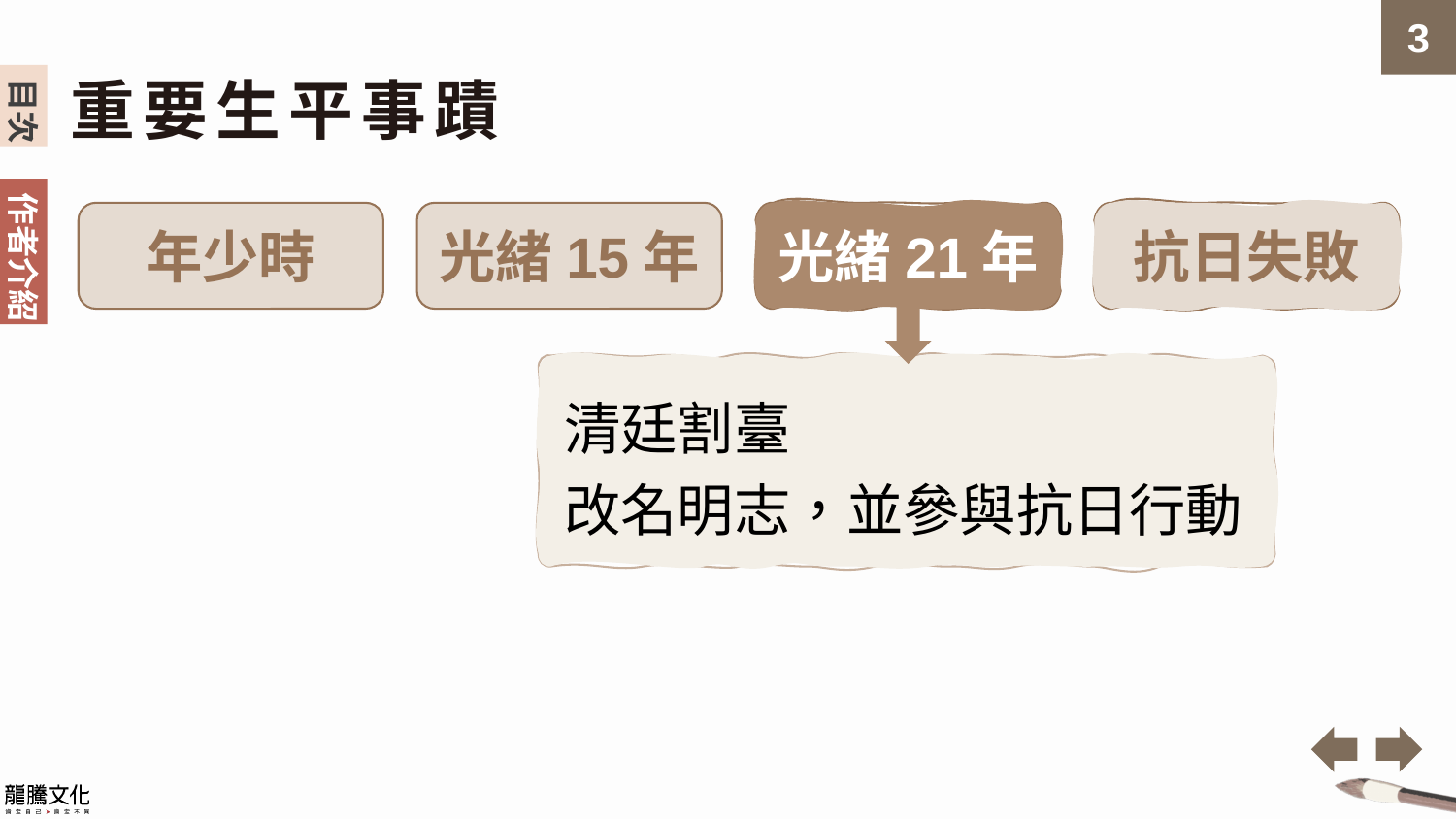

重要生平事蹟
年少時
光緒15年
光緒21年
抗日失敗

清廷割臺
改名明志，並參與抗日行動